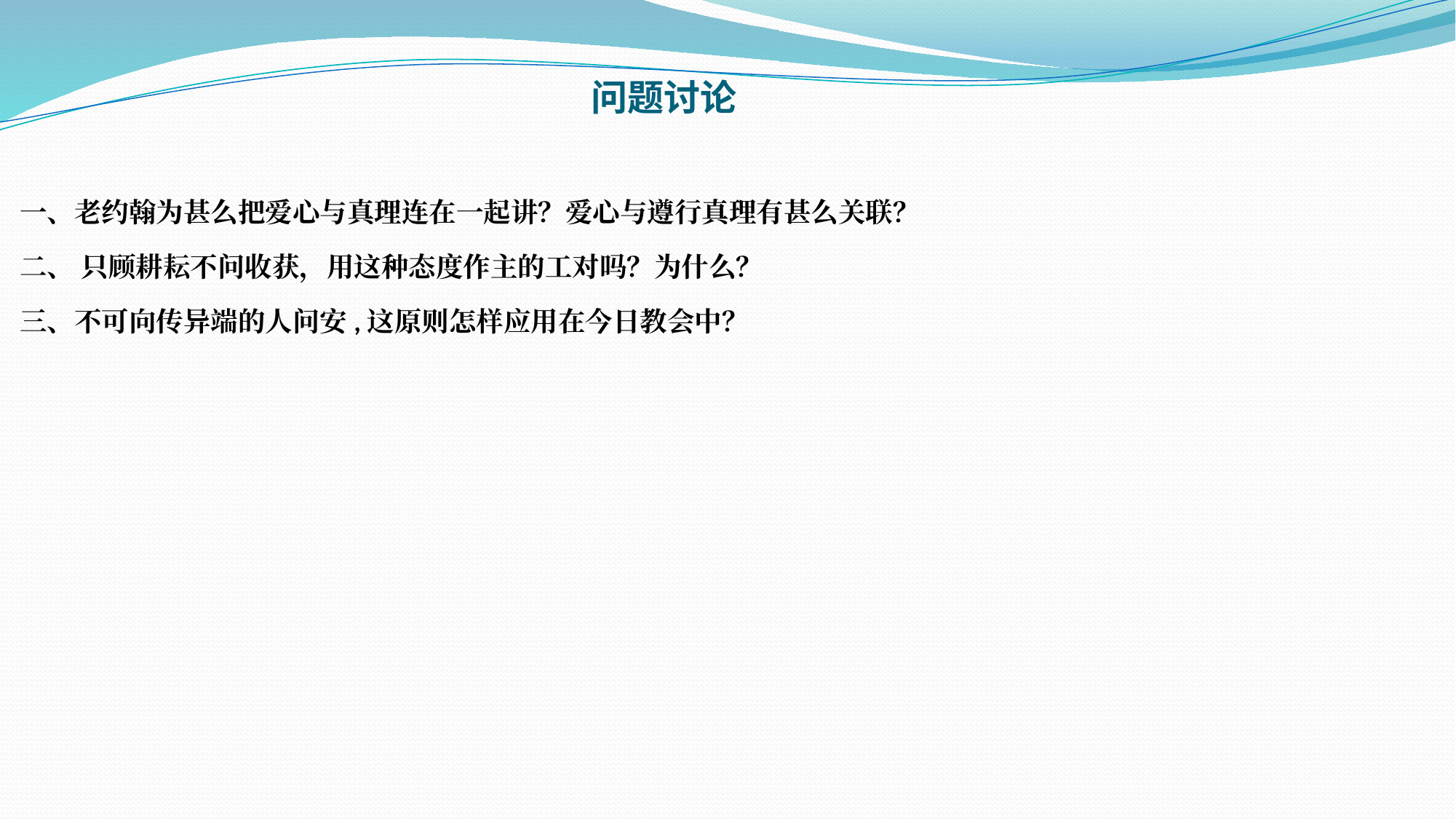

# 问题讨论
一、老约翰为甚么把爱心与真理连在一起讲？爱心与遵行真理有甚么关联？
二、 只顾耕耘不问收获，用这种态度作主的工对吗？为什么？
三、不可向传异端的人问安,这原则怎样应用在今日教会中？